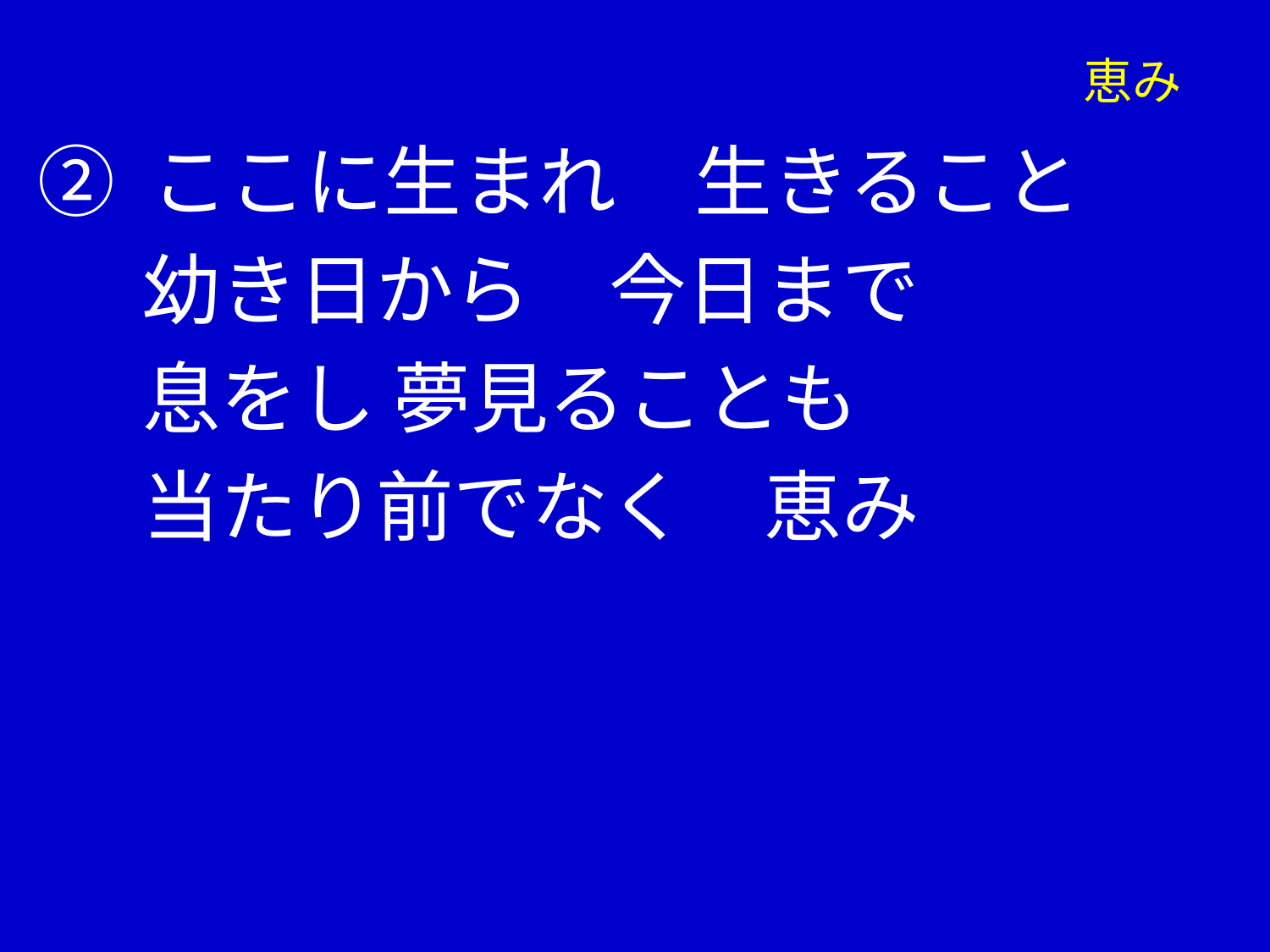

# 恵み
② ここに生まれ　生きること
     幼き日から　今日まで
     息をし 夢見ることも
     当たり前でなく　恵み